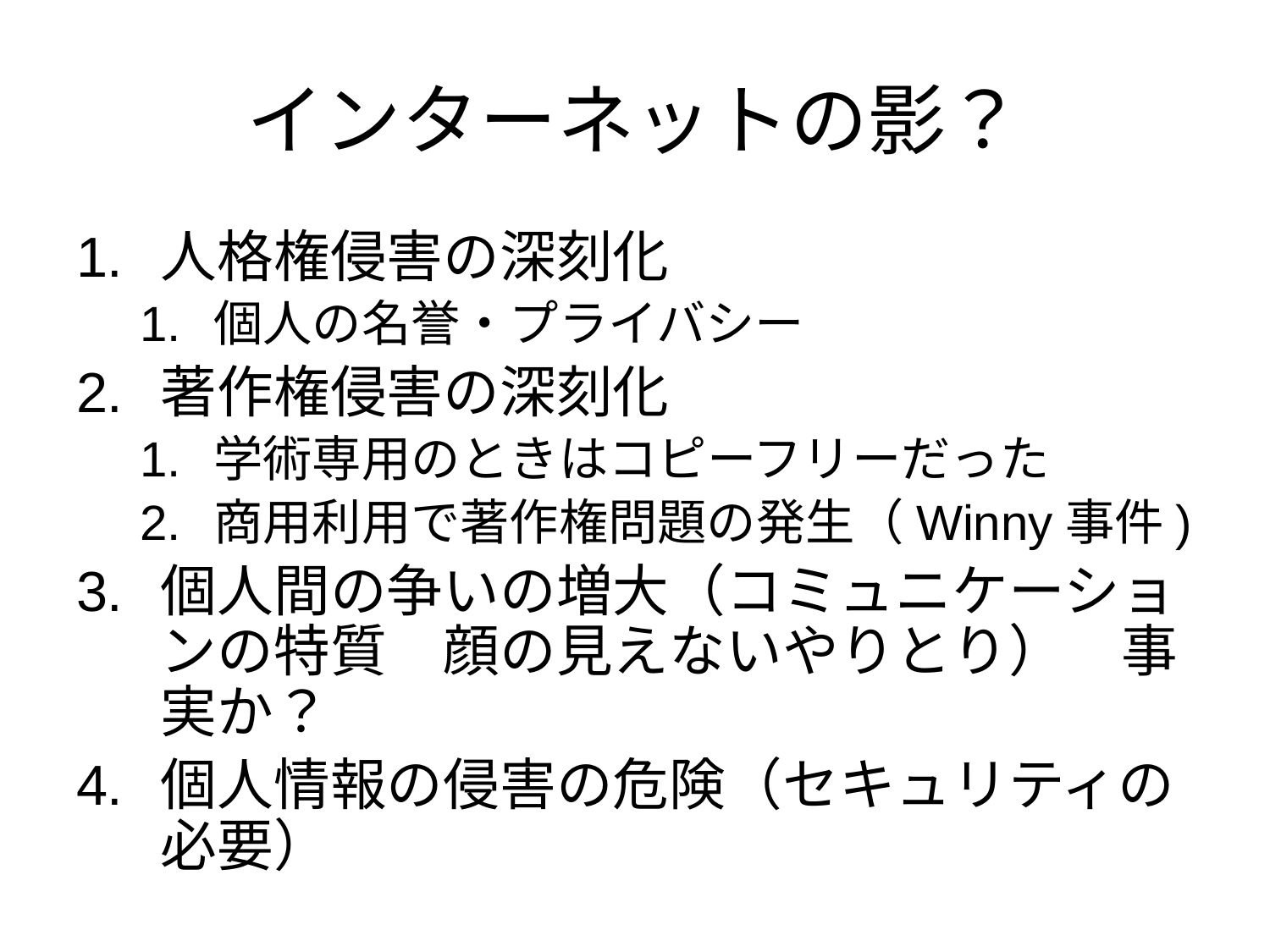

# インターネットの影？
人格権侵害の深刻化
個人の名誉・プライバシー
著作権侵害の深刻化
学術専用のときはコピーフリーだった
商用利用で著作権問題の発生（Winny事件)
個人間の争いの増大（コミュニケーションの特質　顔の見えないやりとり）　事実か？
個人情報の侵害の危険（セキュリティの必要）